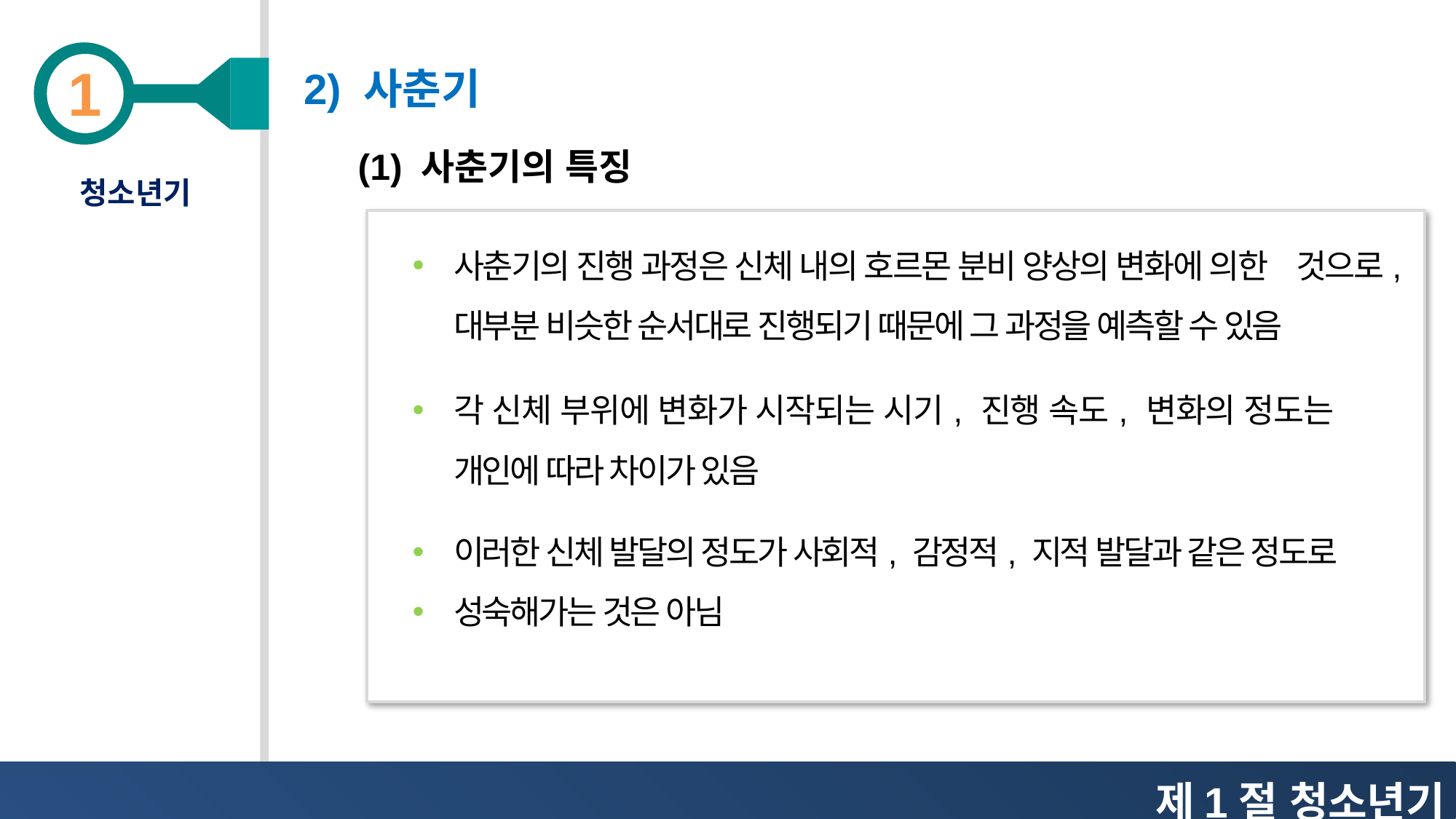

2) 사춘기
(1) 사춘기의 특징
청소년기

사춘기의 진행 과정은 신체 내의 호르몬 분비 양상의 변화에 의한    것으로, 대부분 비슷한 순서대로 진행되기 때문에 그 과정을 예측할 수 있음

각 신체 부위에 변화가 시작되는 시기, 진행 속도, 변화의 정도는         개인에 따라 차이가 있음

이러한 신체 발달의 정도가 사회적, 감정적, 지적 발달과 같은 정도로
성숙해가는 것은 아님
제1절 청소년기